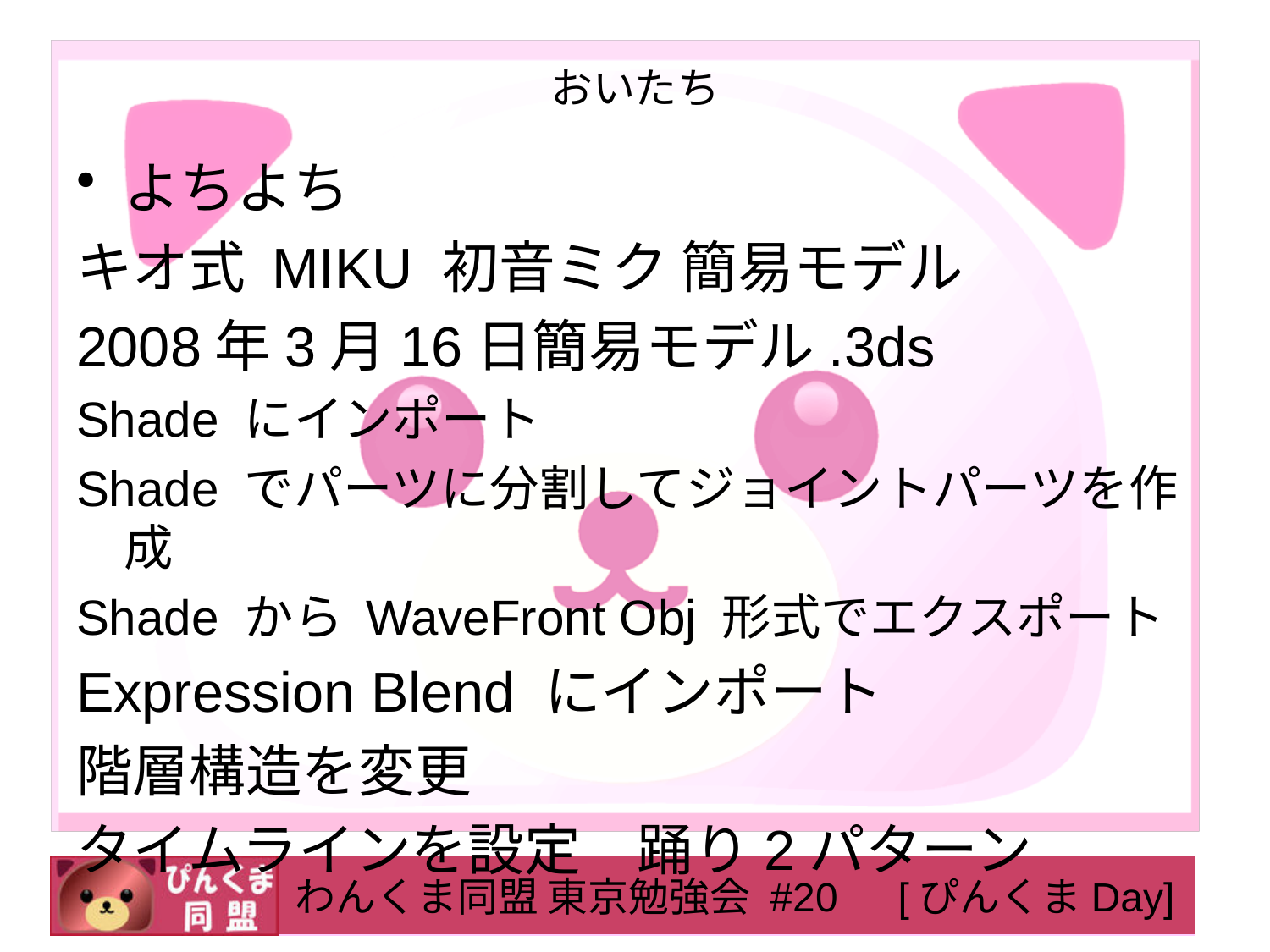

# おいたち
よちよち
キオ式 MIKU 初音ミク 簡易モデル
2008年3月16日簡易モデル.3ds
Shade にインポート
Shade でパーツに分割してジョイントパーツを作成
Shade から WaveFront Obj 形式でエクスポート
Expression Blend にインポート
階層構造を変更
タイムラインを設定　踊り2パターン